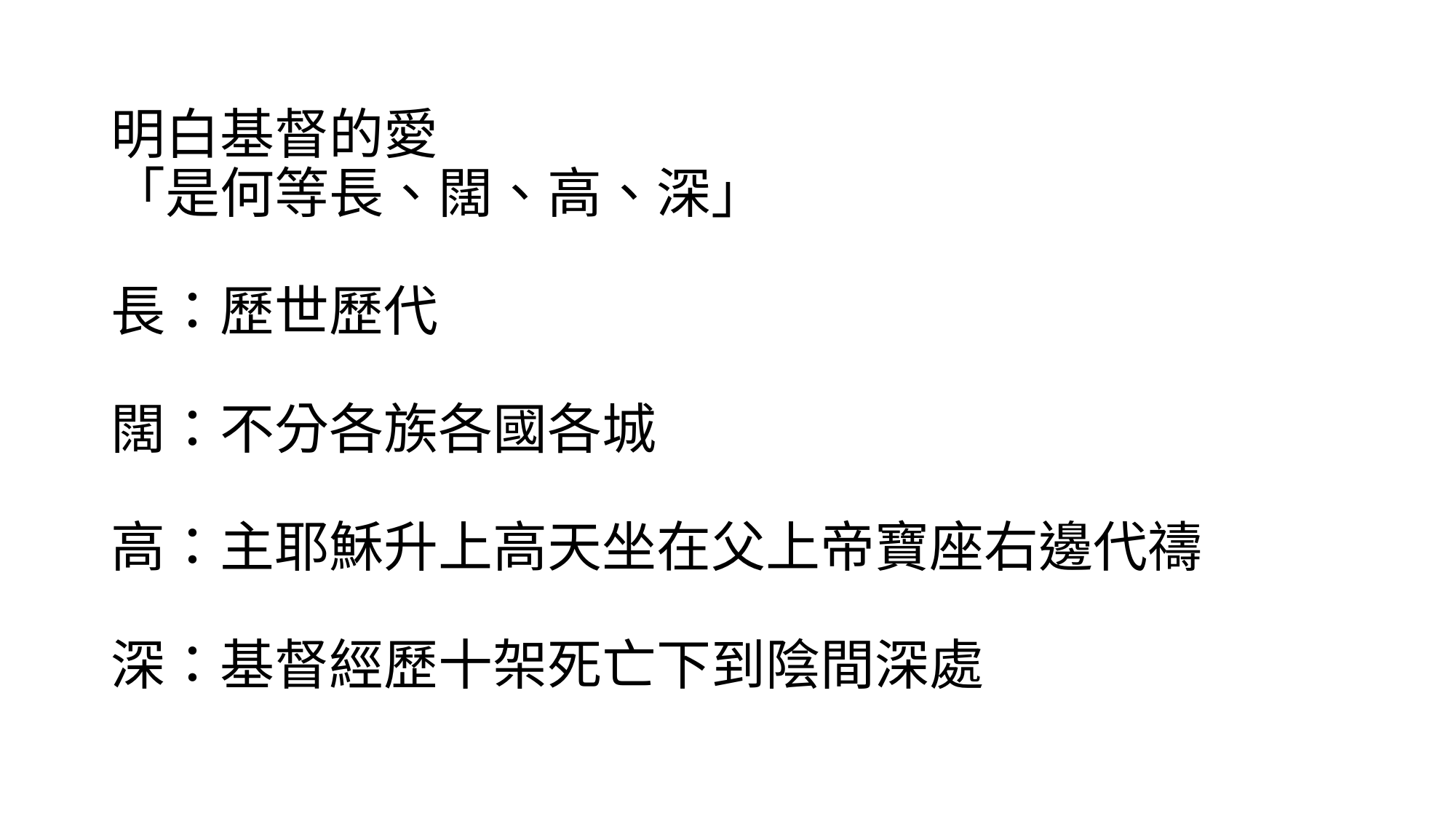

# 明白基督的愛 「是何等長、闊、高、深」 長：歷世歷代 闊：不分各族各國各城 高：主耶穌升上高天坐在父上帝寶座右邊代禱 深：基督經歷十架死亡下到陰間深處